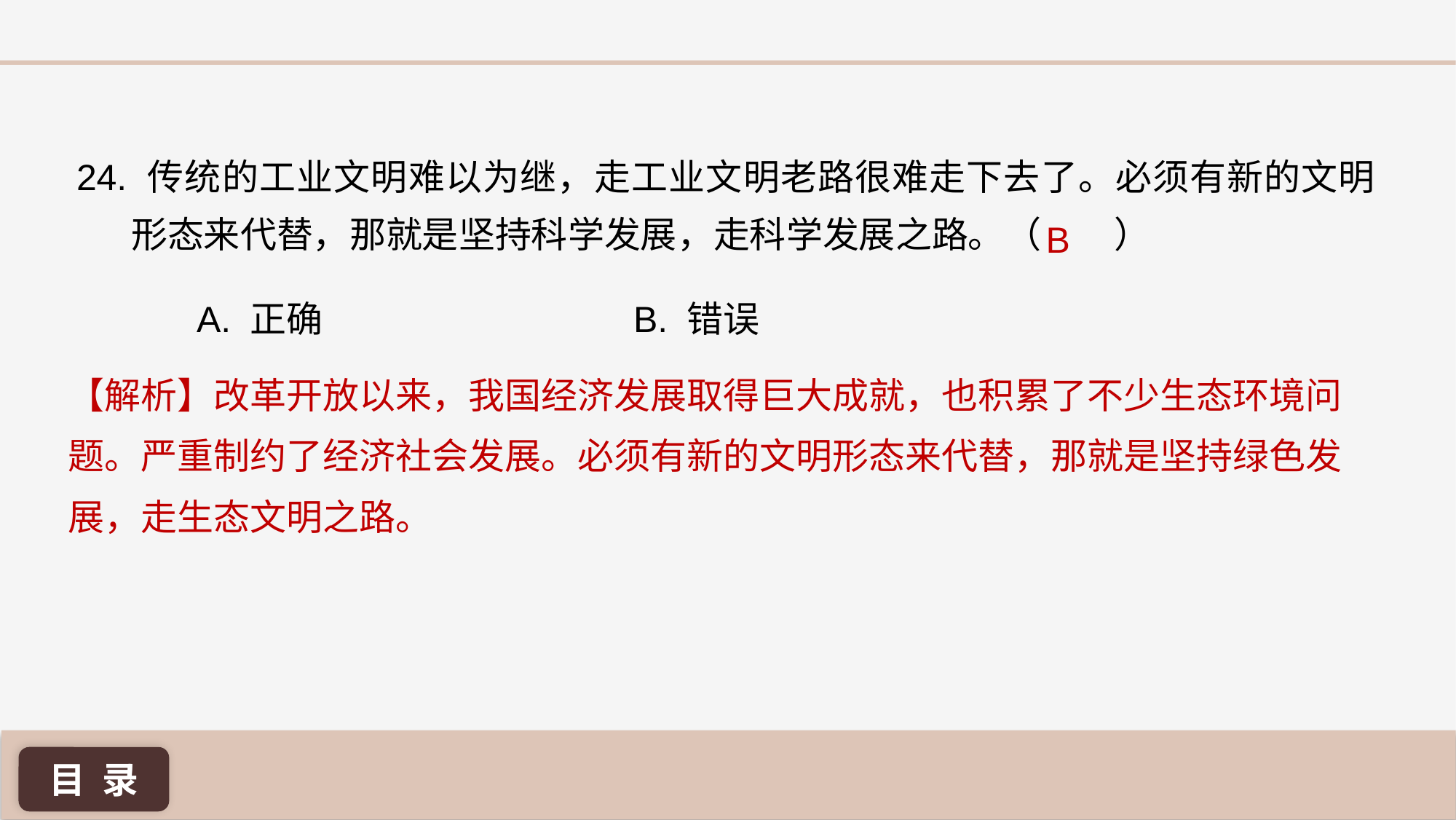

24. 传统的工业文明难以为继，走工业文明老路很难走下去了。必须有新的文明形态来代替，那就是坚持科学发展，走科学发展之路。（ 	）
B
A. 正确 			B. 错误
【解析】改革开放以来，我国经济发展取得巨大成就，也积累了不少生态环境问题。严重制约了经济社会发展。必须有新的文明形态来代替，那就是坚持绿色发展，走生态文明之路。